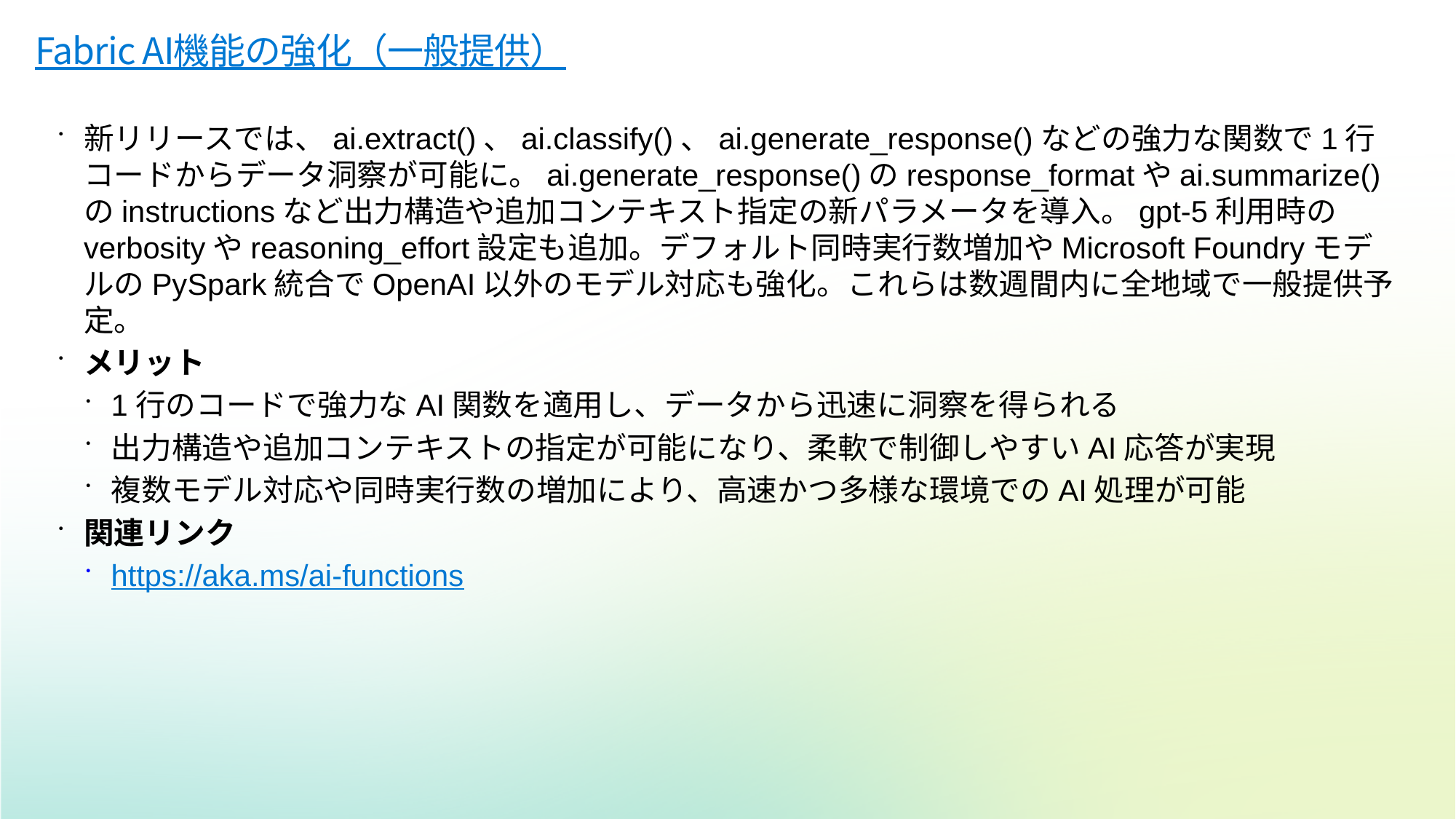

# Fabric AI機能の強化（一般提供）
新リリースでは、ai.extract()、ai.classify()、ai.generate_response()などの強力な関数で1行コードからデータ洞察が可能に。ai.generate_response()のresponse_formatやai.summarize()のinstructionsなど出力構造や追加コンテキスト指定の新パラメータを導入。gpt-5利用時のverbosityやreasoning_effort設定も追加。デフォルト同時実行数増加やMicrosoft FoundryモデルのPySpark統合でOpenAI以外のモデル対応も強化。これらは数週間内に全地域で一般提供予定。
メリット
1行のコードで強力なAI関数を適用し、データから迅速に洞察を得られる
出力構造や追加コンテキストの指定が可能になり、柔軟で制御しやすいAI応答が実現
複数モデル対応や同時実行数の増加により、高速かつ多様な環境でのAI処理が可能
関連リンク
https://aka.ms/ai-functions